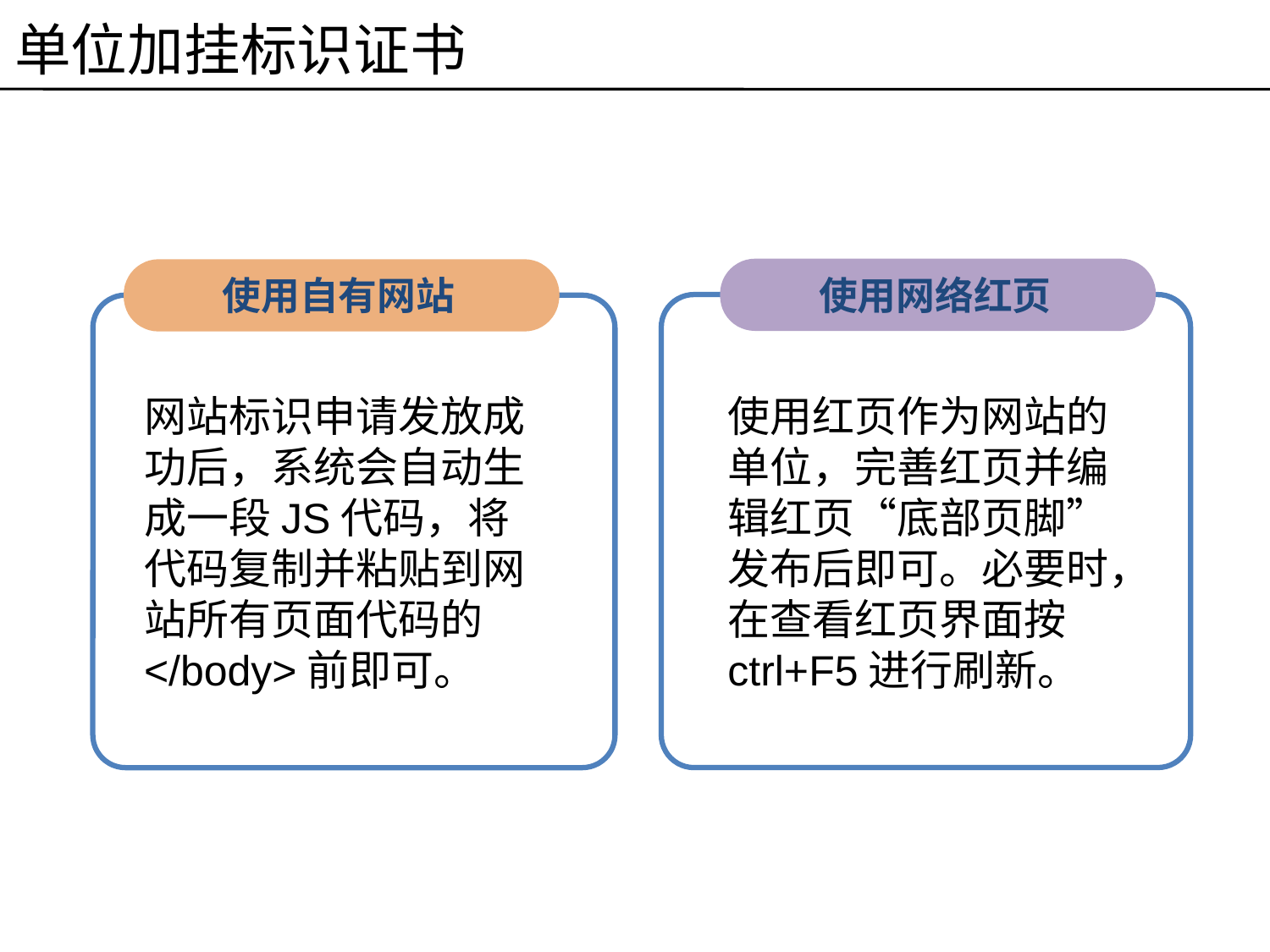

单位加挂标识证书

使用网络红页
使用自有网站

网站标识申请发放成功后，系统会自动生成一段JS代码，将代码复制并粘贴到网站所有页面代码的</body>前即可。
使用红页作为网站的单位，完善红页并编辑红页“底部页脚”发布后即可。必要时，在查看红页界面按ctrl+F5进行刷新。